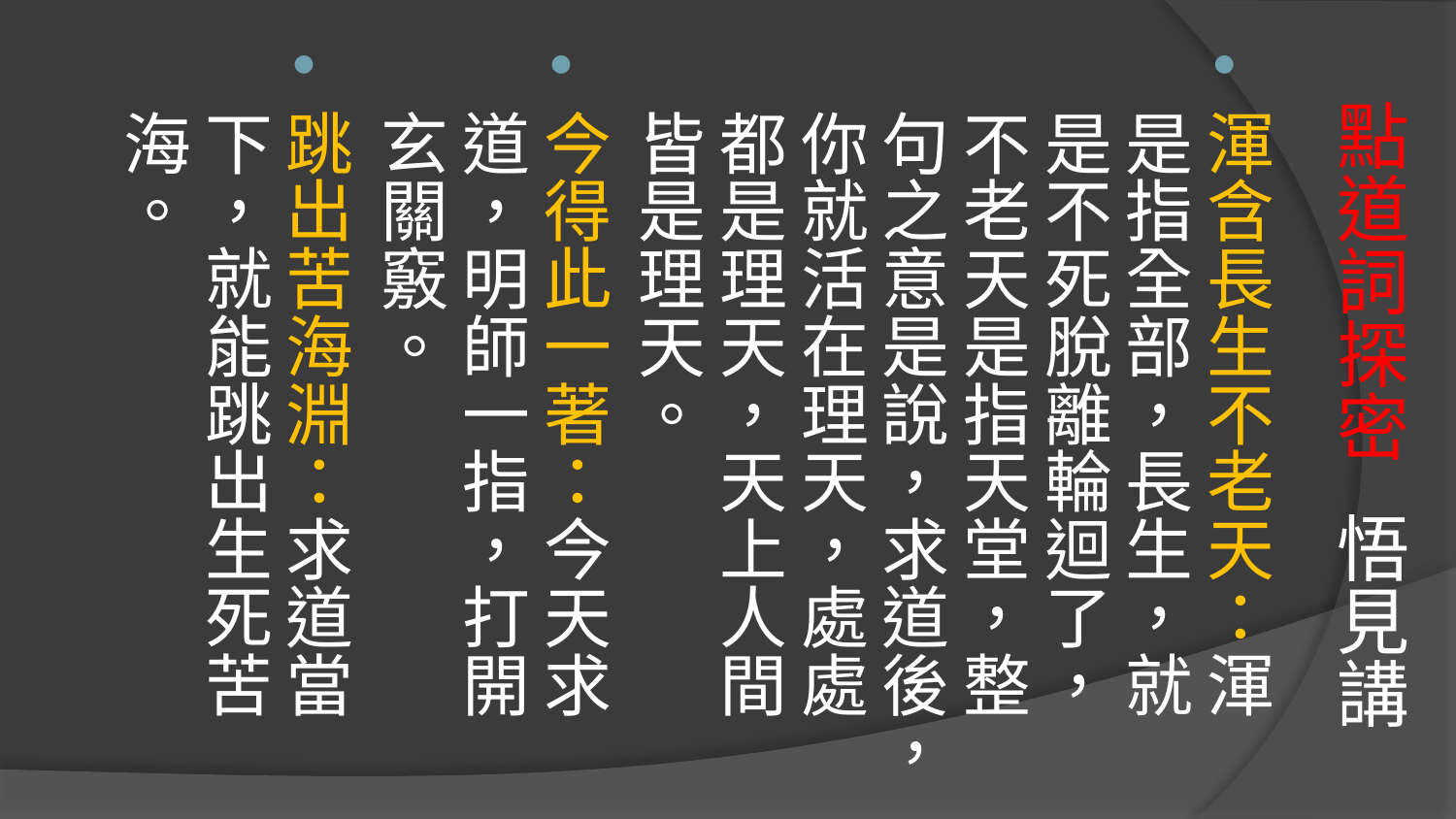

渾含長生不老天：渾是指全部，長生，就是不死脫離輪迴了，不老天是指天堂，整句之意是說，求道後，你就活在理天，處處都是理天，天上人間皆是理天。
今得此一著：今天求道，明師一指，打開玄關竅。
跳出苦海淵：求道當下，就能跳出生死苦海。

# 點道詞探密   悟見講